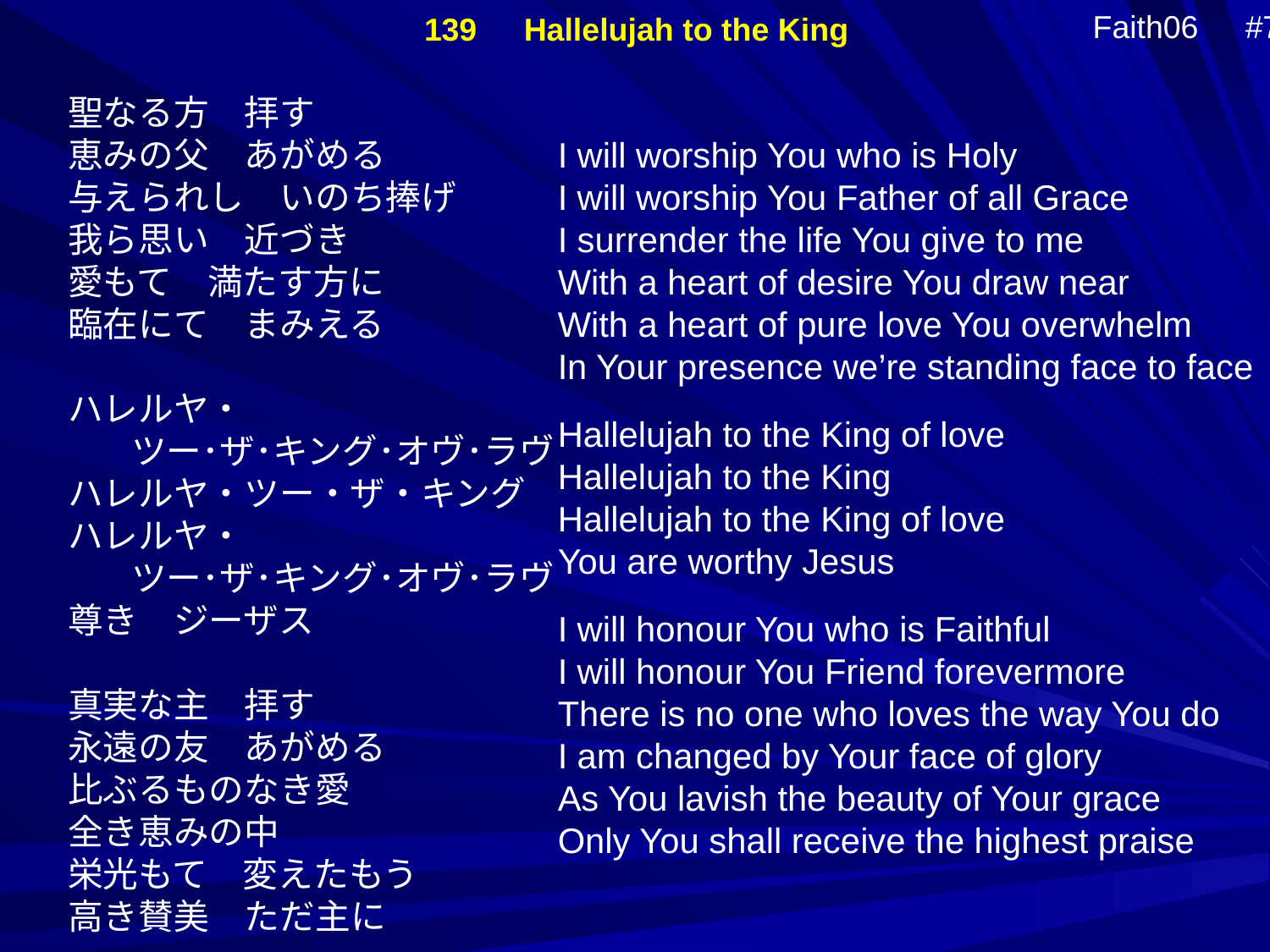

Faith06　#7
139　Hallelujah to the King
聖なる方　拝す
恵みの父　あがめる
与えられし　いのち捧げ
我ら思い　近づき
愛もて　満たす方に
臨在にて　まみえる

ハレルヤ・
ツー･ザ･キング･オヴ･ラヴ
ハレルヤ・ツー・ザ・キング
ハレルヤ・
ツー･ザ･キング･オヴ･ラヴ
尊き　ジーザス

真実な主　拝す
永遠の友　あがめる
比ぶるものなき愛
全き恵みの中
栄光もて　変えたもう
高き賛美　ただ主に
I will worship You who is Holy
I will worship You Father of all Grace
I surrender the life You give to me
With a heart of desire You draw near
With a heart of pure love You overwhelm
In Your presence we’re standing face to face

Hallelujah to the King of love
Hallelujah to the King
Hallelujah to the King of love
You are worthy Jesus

I will honour You who is Faithful
I will honour You Friend forevermore
There is no one who loves the way You do
I am changed by Your face of glory
As You lavish the beauty of Your grace
Only You shall receive the highest praise